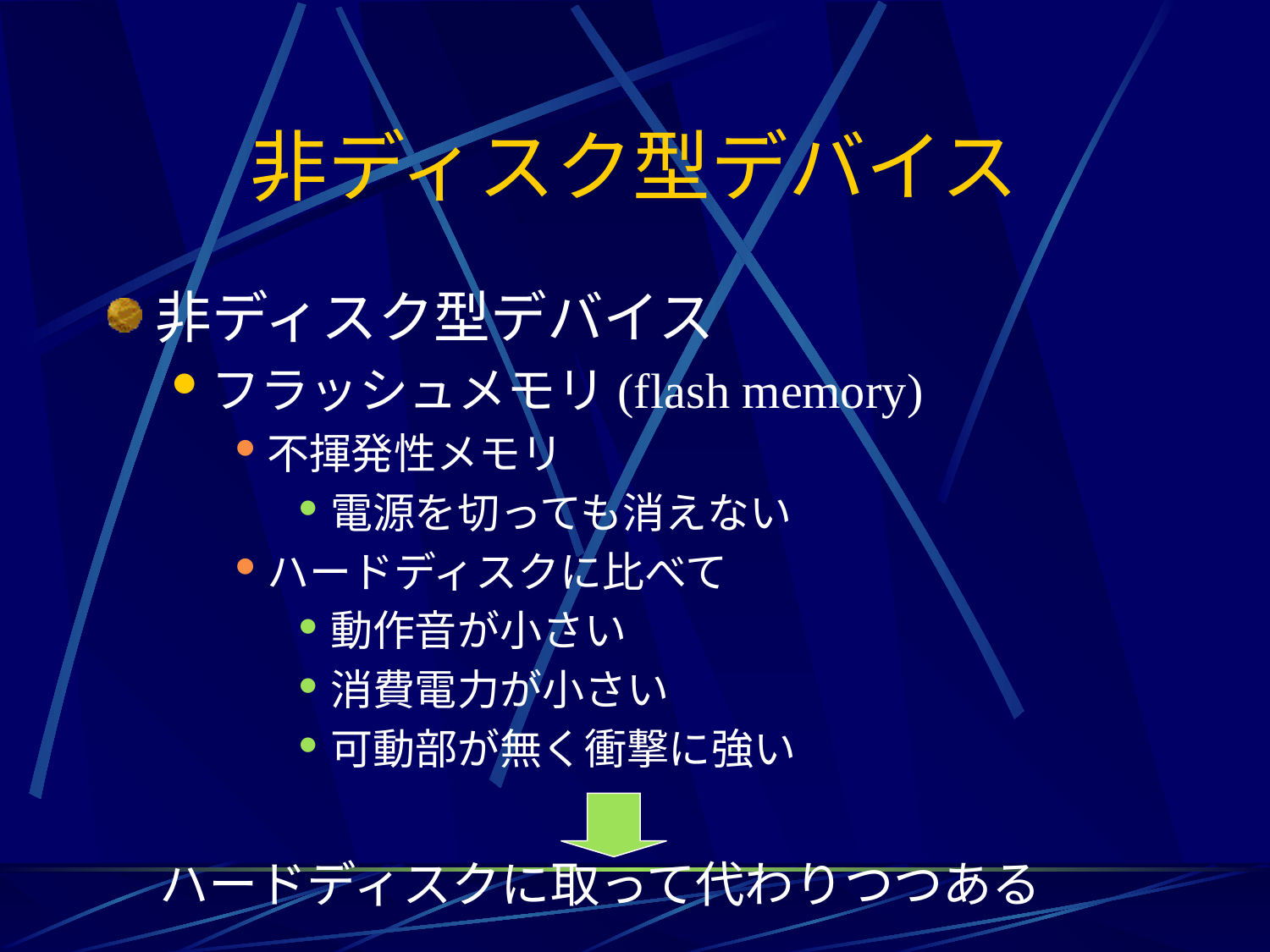

# 非ディスク型デバイス
非ディスク型デバイス
フラッシュメモリ(flash memory)
不揮発性メモリ
電源を切っても消えない
ハードディスクに比べて
動作音が小さい
消費電力が小さい
可動部が無く衝撃に強い

ハードディスクに取って代わりつつある